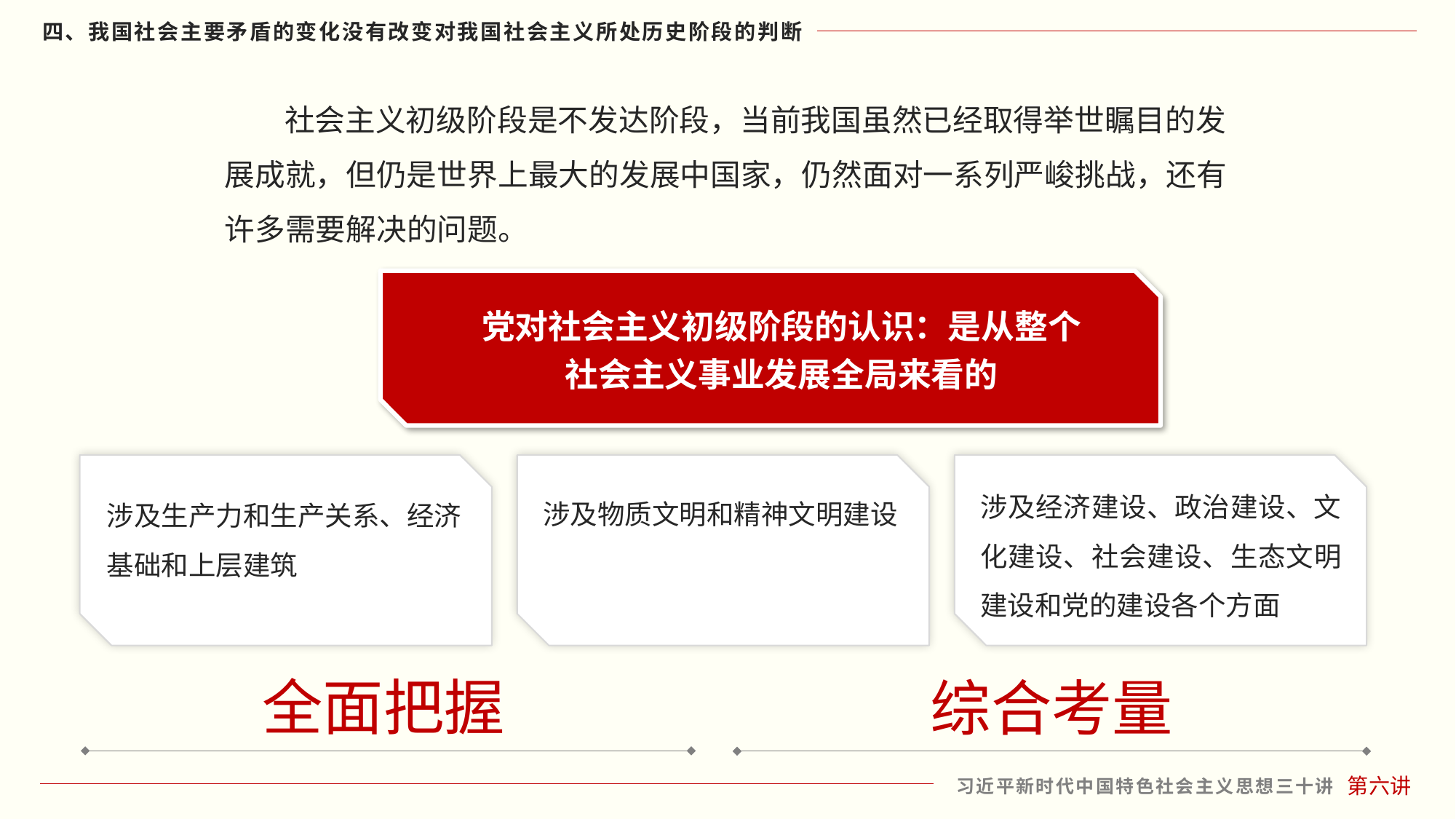

社会主义初级阶段是不发达阶段，当前我国虽然已经取得举世瞩目的发展成就，但仍是世界上最大的发展中国家，仍然面对一系列严峻挑战，还有许多需要解决的问题。

党对社会主义初级阶段的认识：是从整个社会主义事业发展全局来看的
涉及经济建设、政治建设、文化建设、社会建设、生态文明建设和党的建设各个方面

涉及生产力和生产关系、经济基础和上层建筑
涉及物质文明和精神文明建设
全面把握
综合考量